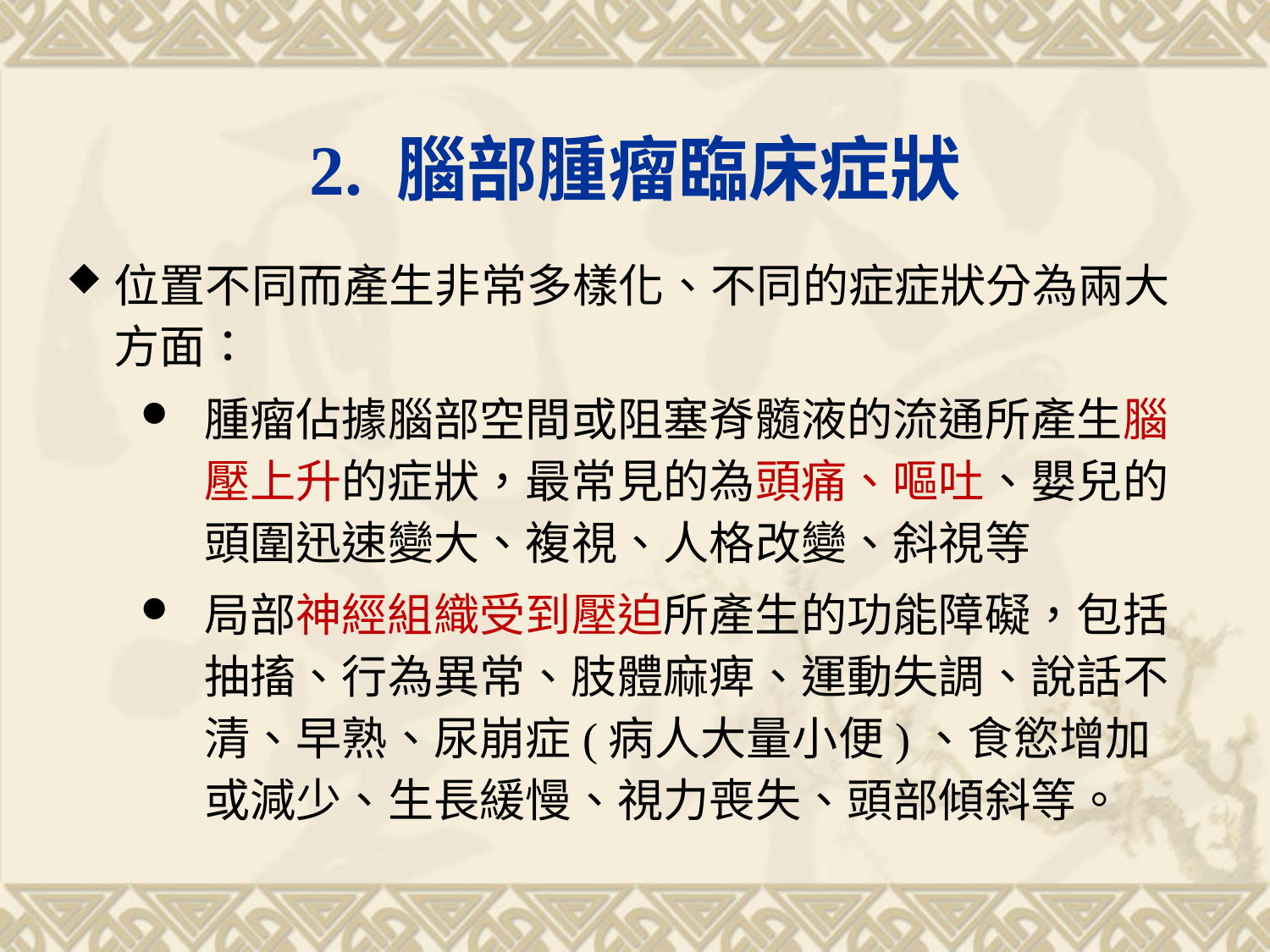

# 2. 腦部腫瘤臨床症狀
位置不同而產生非常多樣化、不同的症症狀分為兩大方面：
腫瘤佔據腦部空間或阻塞脊髓液的流通所產生腦壓上升的症狀，最常見的為頭痛、嘔吐、嬰兒的頭圍迅速變大、複視、人格改變、斜視等
局部神經組織受到壓迫所產生的功能障礙，包括抽搐、行為異常、肢體麻痺、運動失調、說話不清、早熟、尿崩症(病人大量小便)、食慾增加或減少、生長緩慢、視力喪失、頭部傾斜等。